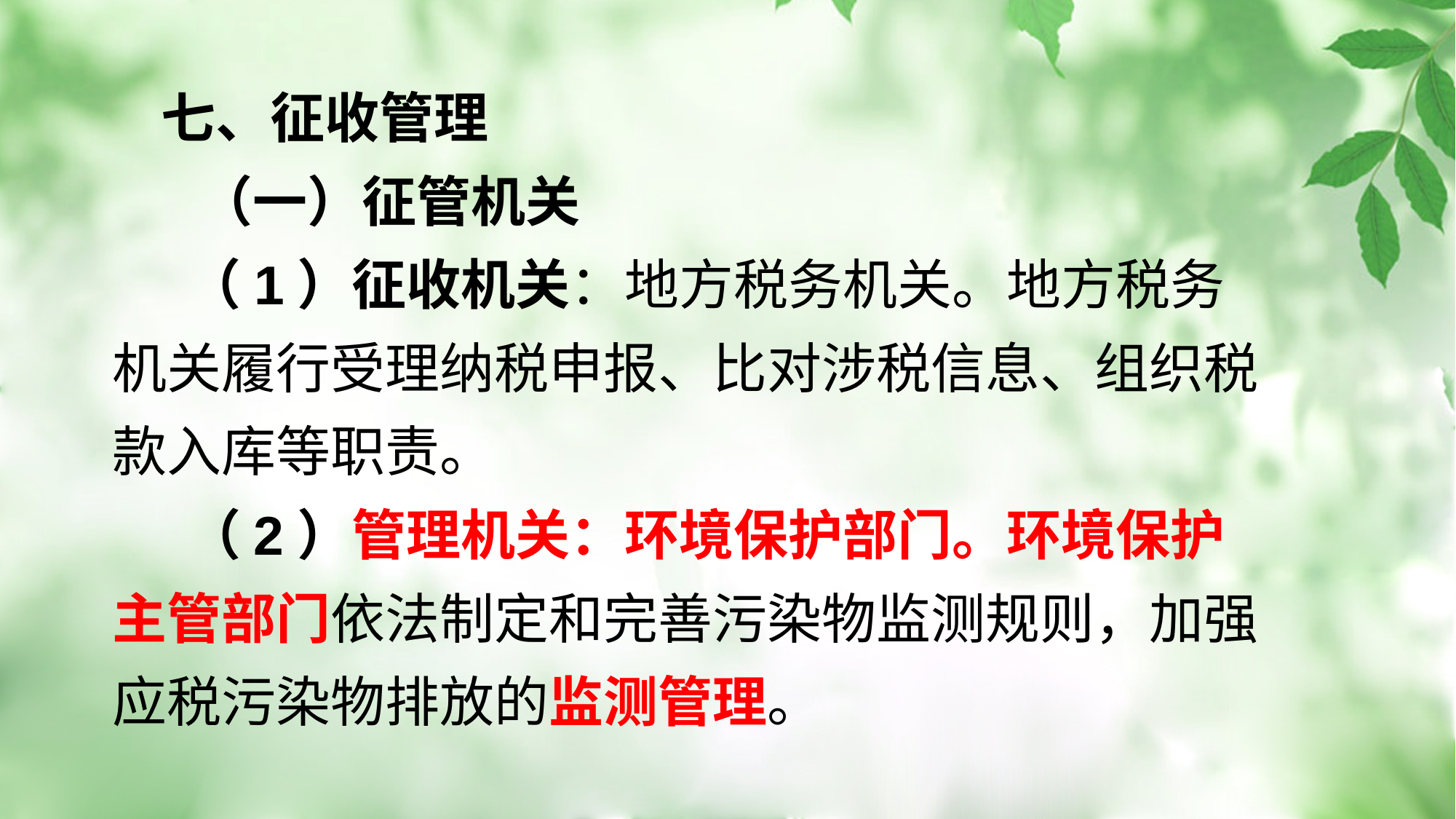

七、征收管理
  （一）征管机关
 （1）征收机关：地方税务机关。地方税务机关履行受理纳税申报、比对涉税信息、组织税款入库等职责。
 （2）管理机关：环境保护部门。环境保护主管部门依法制定和完善污染物监测规则，加强应税污染物排放的监测管理。